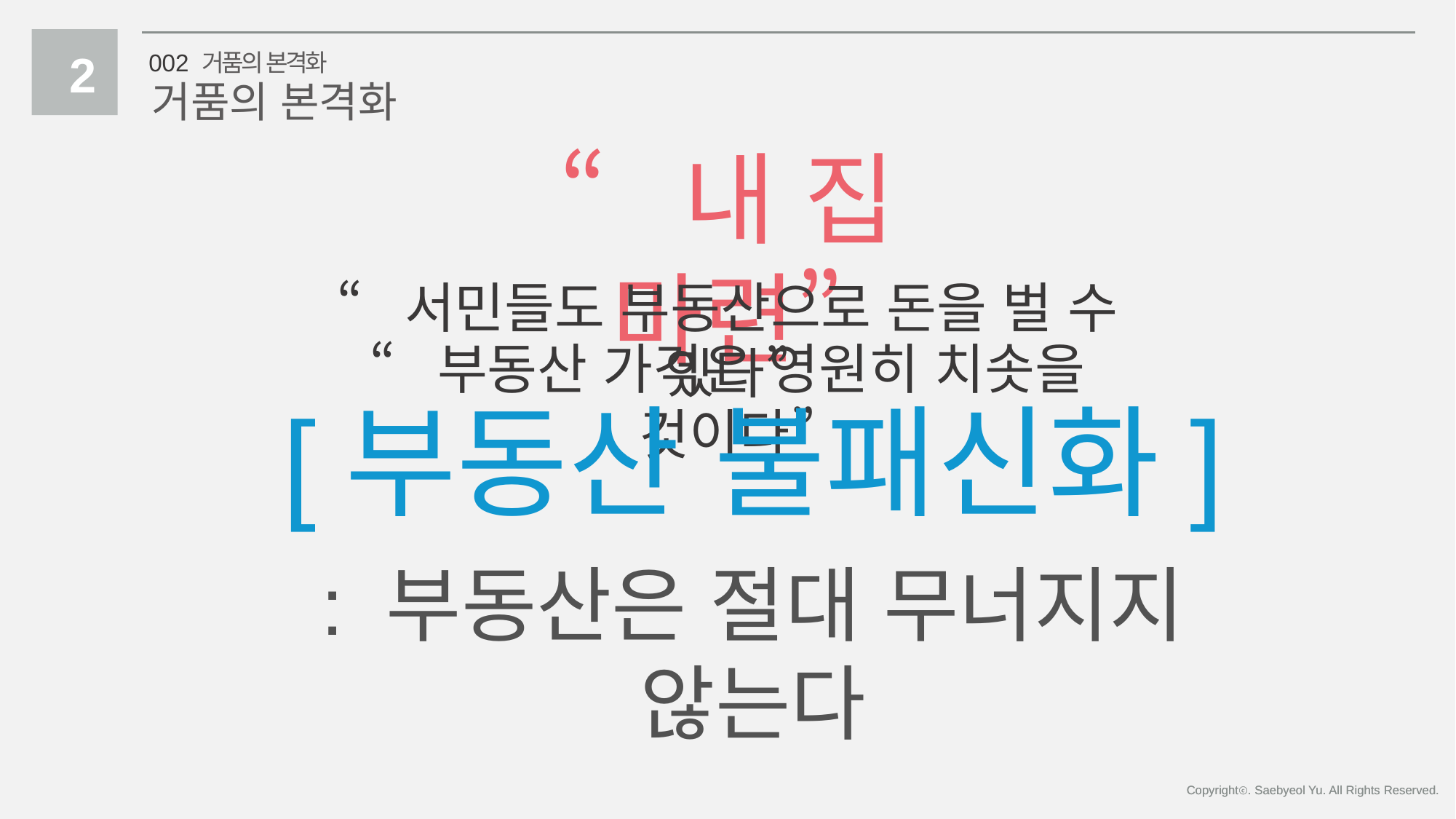

2
002 거품의 본격화
거품의 본격화
“내 집 마련”
“서민들도 부동산으로 돈을 벌 수 있다”
“부동산 가격은 영원히 치솟을 것이다”
[부동산 불패신화]

: 부동산은 절대 무너지지 않는다
Copyrightⓒ. Saebyeol Yu. All Rights Reserved.